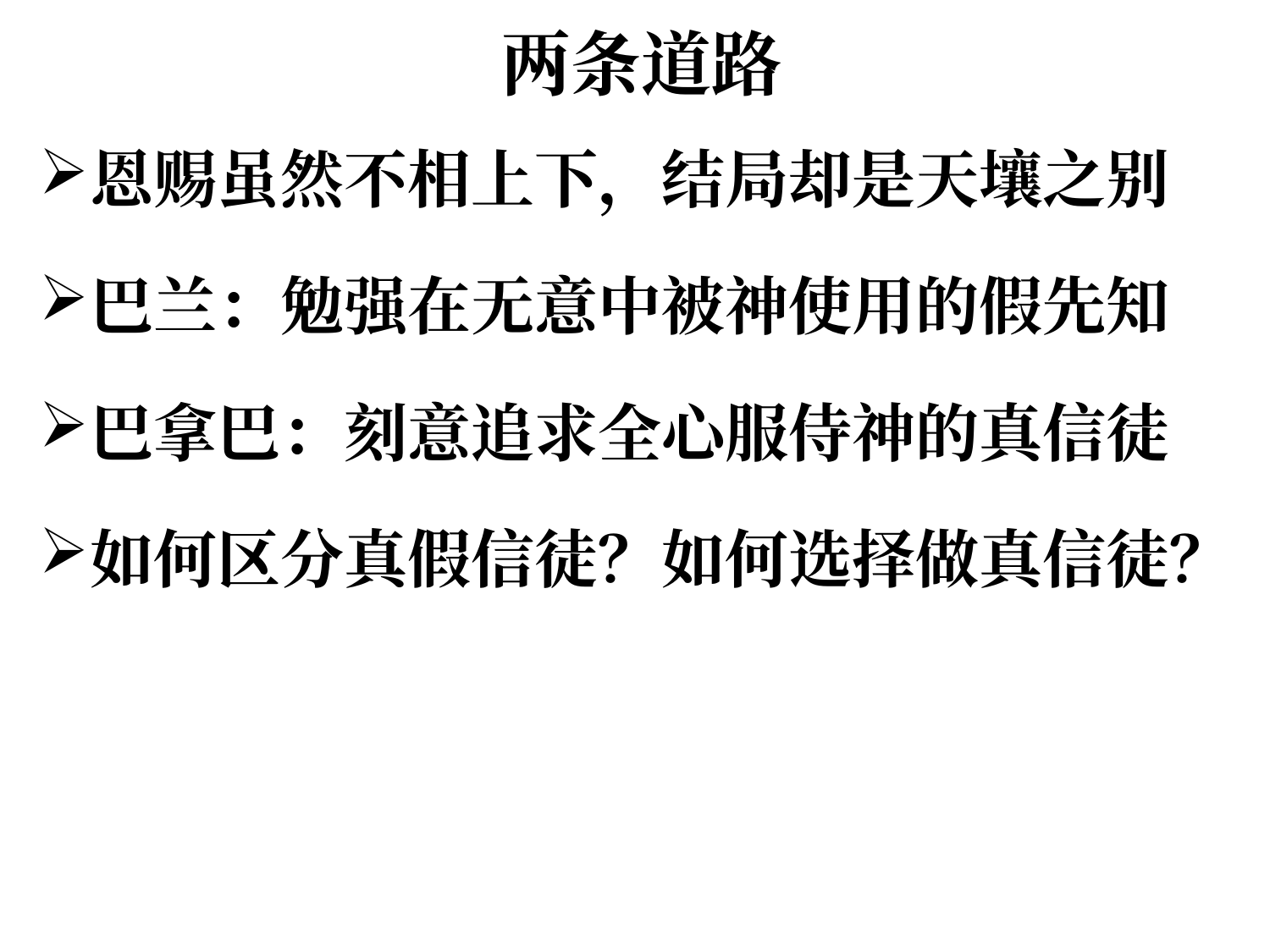

# 两条道路
恩赐虽然不相上下，结局却是天壤之别

巴兰：勉强在无意中被神使用的假先知

巴拿巴：刻意追求全心服侍神的真信徒

如何区分真假信徒？如何选择做真信徒？